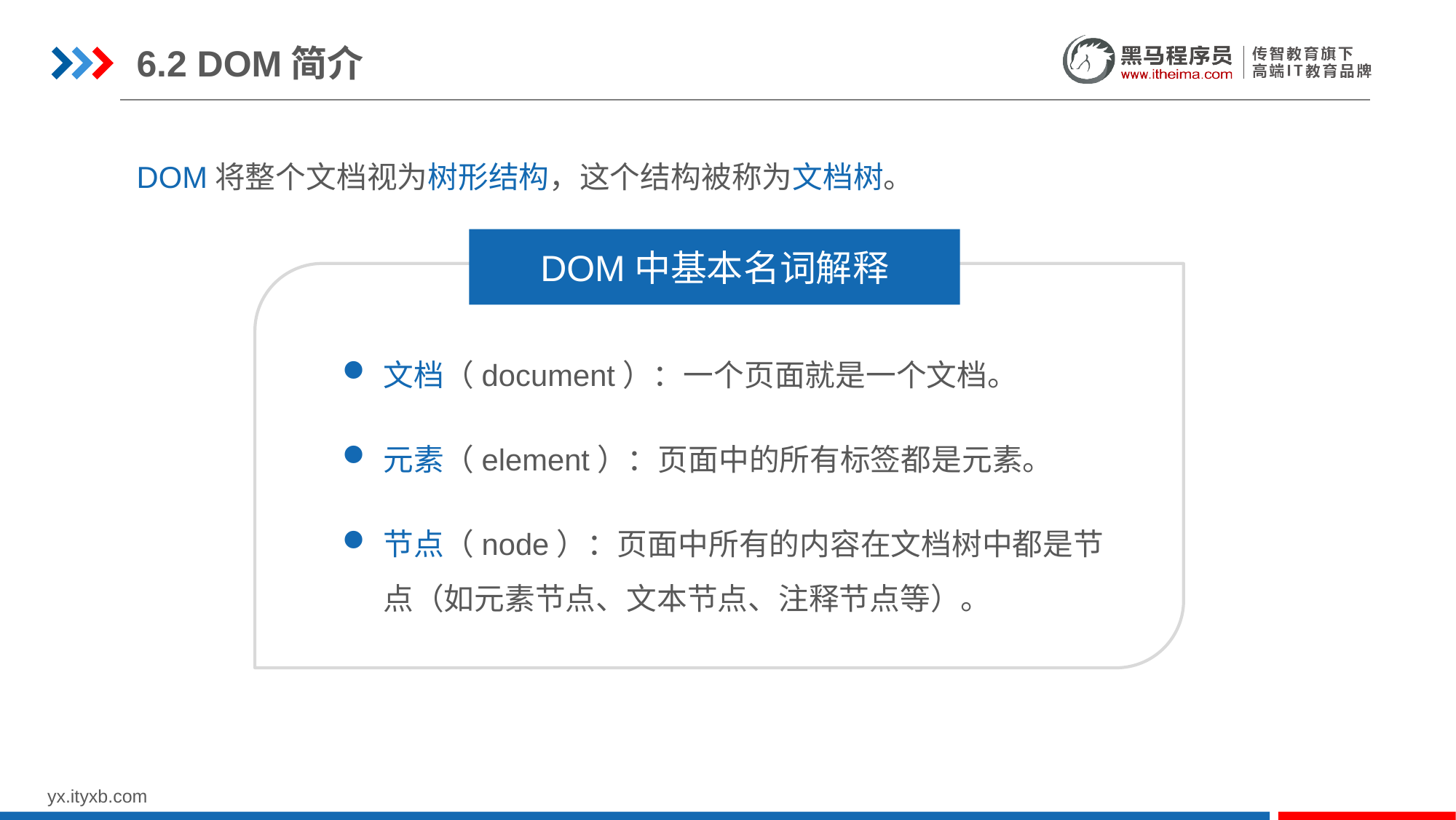

6.2 DOM简介
DOM将整个文档视为树形结构，这个结构被称为文档树。
DOM中基本名词解释

文档（document）：一个页面就是一个文档。

元素（element）：页面中的所有标签都是元素。

节点（node）：页面中所有的内容在文档树中都是节点（如元素节点、文本节点、注释节点等）。